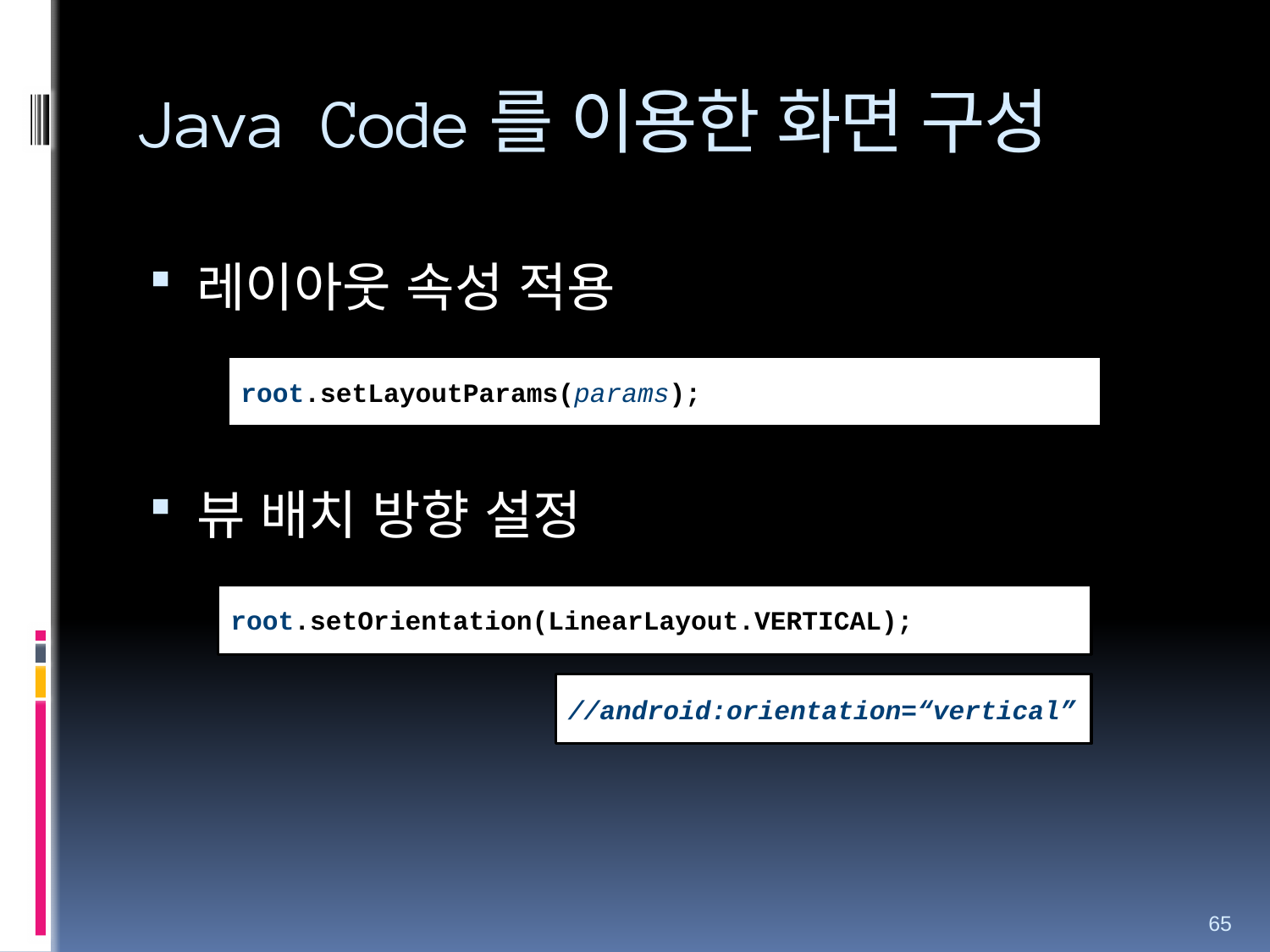

# Java Code를 이용한 화면 구성
레이아웃 속성 적용

뷰 배치 방향 설정
root.setLayoutParams(params);
root.setOrientation(LinearLayout.VERTICAL);
//android:orientation=“vertical”
65